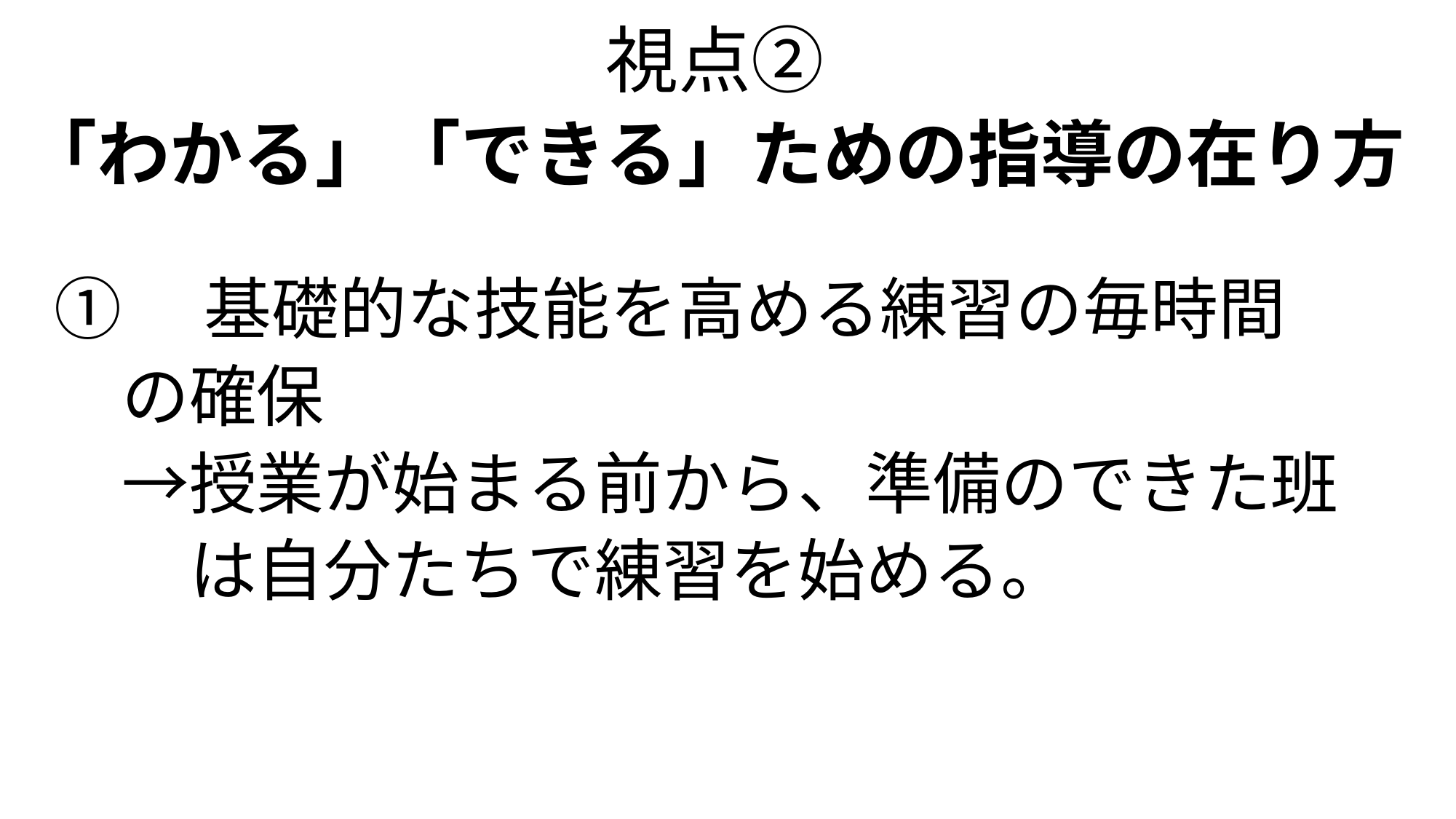

視点②
「わかる」「できる」ための指導の在り方
①　基礎的な技能を高める練習の毎時間
　の確保
　→授業が始まる前から、準備のできた班
　　は自分たちで練習を始める。